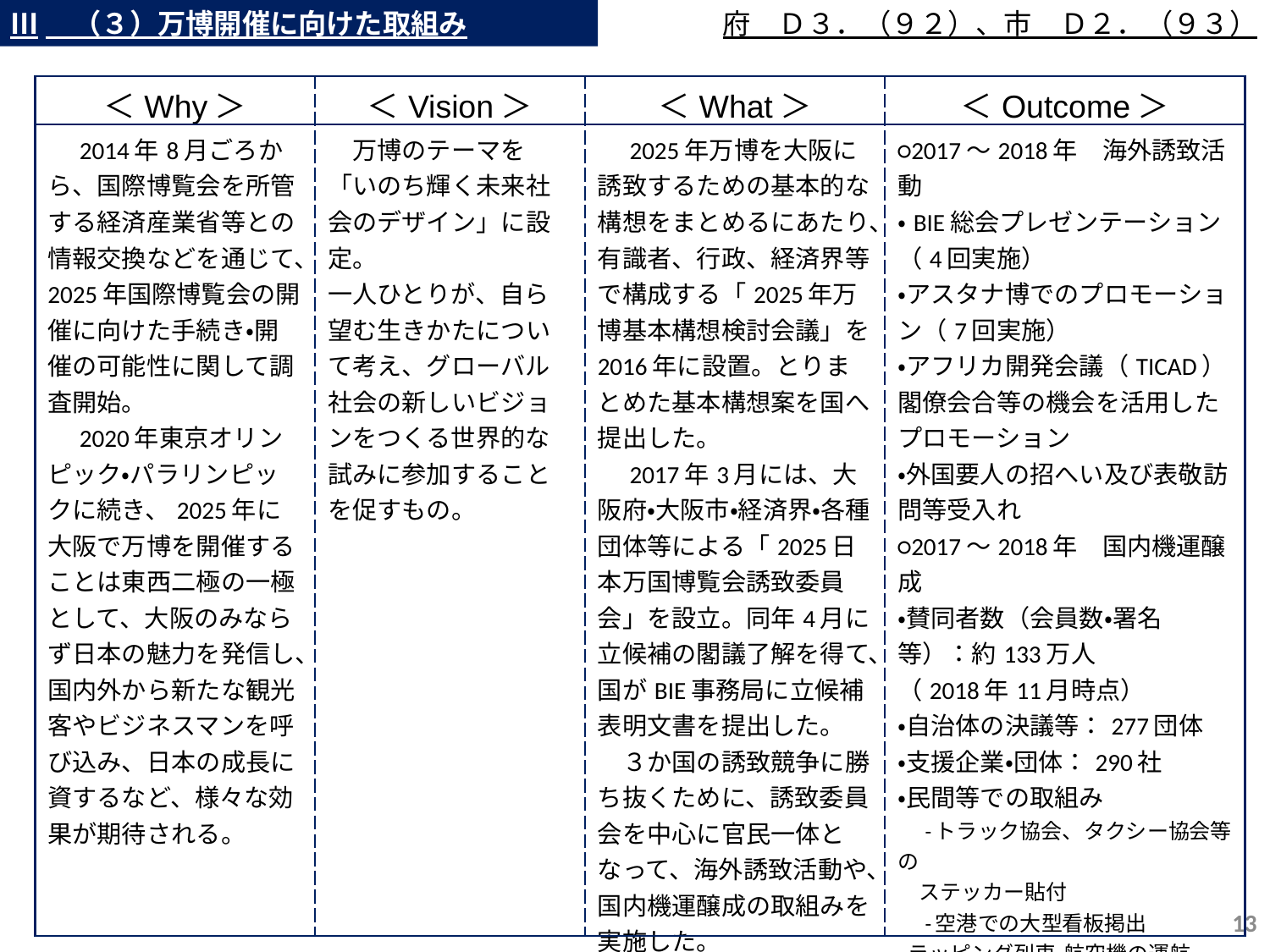

Ⅲ　（３）万博開催に向けた取組み
府　Ｄ３．（９２）、市　Ｄ２．（９３）
| ＜Why＞ | ＜Vision＞ | ＜What＞ | ＜Outcome＞ |
| --- | --- | --- | --- |
| 2014年8月ごろから、国際博覧会を所管する経済産業省等との情報交換などを通じて、2025年国際博覧会の開催に向けた手続き・開催の可能性に関して調査開始。 　2020年東京オリンピック・パラリンピックに続き、2025年に大阪で万博を開催することは東西二極の一極として、大阪のみならず日本の魅力を発信し、国内外から新たな観光客やビジネスマンを呼び込み、日本の成長に資するなど、様々な効果が期待される。 | 万博のテーマを「いのち輝く未来社会のデザイン」に設定。 一人ひとりが、自ら望む生きかたについて考え、グローバル社会の新しいビジョンをつくる世界的な試みに参加することを促すもの。 | 2025年万博を大阪に誘致するための基本的な構想をまとめるにあたり、有識者、行政、経済界等で構成する「2025年万博基本構想検討会議」を2016年に設置。とりまとめた基本構想案を国へ提出した。 　2017年3月には、大阪府・大阪市・経済界・各種団体等による「2025日本万国博覧会誘致委員会」を設立。同年4月に立候補の閣議了解を得て、国がBIE事務局に立候補表明文書を提出した。 　３か国の誘致競争に勝ち抜くために、誘致委員会を中心に官民一体となって、海外誘致活動や、国内機運醸成の取組みを実施した。 　結果として、2018年11月のBIE総会で、大阪・関西における万博の開催が決定した。 | ○2017～2018年　海外誘致活動 ・BIE総会プレゼンテーション（4回実施） ・アスタナ博でのプロモーション（7回実施） ・アフリカ開発会議（TICAD）閣僚会合等の機会を活用したプロモーション ・外国要人の招へい及び表敬訪問等受入れ ○2017～2018年　国内機運醸成 ・賛同者数（会員数・署名等）：約133万人 （2018年11月時点） ・自治体の決議等：277団体 ・支援企業・団体：290社 ・民間等での取組み 　-トラック協会、タクシー協会等の 　ステッカー貼付 　-空港での大型看板掲出 -ラッピング列車・航空機の運航　等 ・万博の趣旨のアピール 　-いのち輝く未来シンポジウム 　-万博絵画展応募作品の展示等 |
13